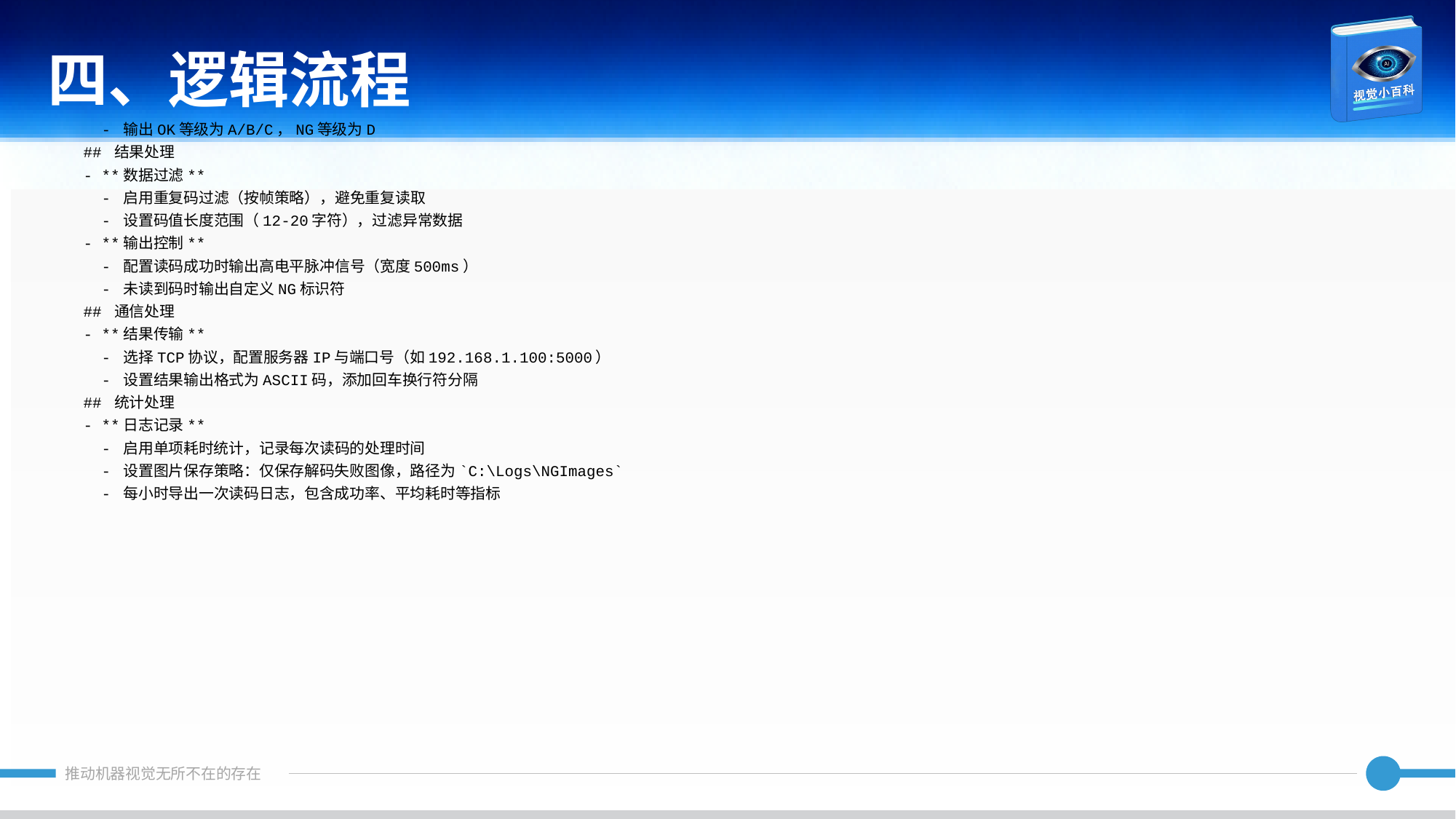

四、逻辑流程

  - 输出OK等级为A/B/C，NG等级为D
## 结果处理
- **数据过滤**
  - 启用重复码过滤（按帧策略），避免重复读取
  - 设置码值长度范围（12-20字符），过滤异常数据
- **输出控制**
  - 配置读码成功时输出高电平脉冲信号（宽度500ms）
  - 未读到码时输出自定义NG标识符
## 通信处理
- **结果传输**
  - 选择TCP协议，配置服务器IP与端口号（如192.168.1.100:5000）
  - 设置结果输出格式为ASCII码，添加回车换行符分隔
## 统计处理
- **日志记录**
  - 启用单项耗时统计，记录每次读码的处理时间
  - 设置图片保存策略：仅保存解码失败图像，路径为`C:\Logs\NGImages`
  - 每小时导出一次读码日志，包含成功率、平均耗时等指标
9